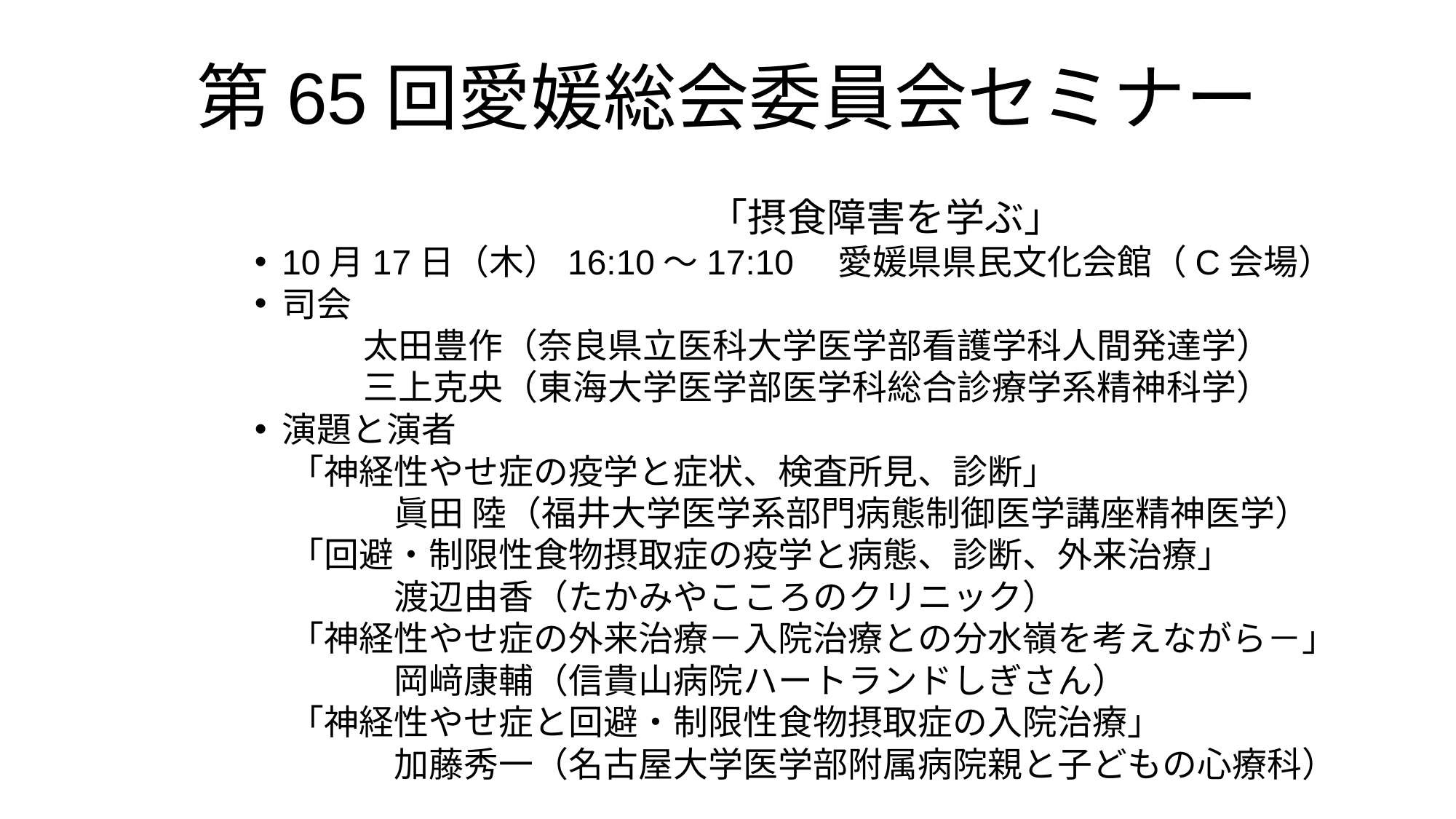

第65回愛媛総会委員会セミナー
　　　　　　　　　　　　　「摂食障害を学ぶ」
10月17日（木）16:10～17:10　愛媛県県民文化会館（C会場）
司会
	太田豊作（奈良県立医科大学医学部看護学科人間発達学）
	三上克央（東海大学医学部医学科総合診療学系精神科学）
演題と演者
　「神経性やせ症の疫学と症状、検査所見、診断」
　　　　眞田 陸（福井大学医学系部門病態制御医学講座精神医学）
　「回避・制限性食物摂取症の疫学と病態、診断、外来治療」
　　　　渡辺由香（たかみやこころのクリニック）
　「神経性やせ症の外来治療－入院治療との分水嶺を考えながら－」
　　　　岡﨑康輔（信貴山病院ハートランドしぎさん）
　「神経性やせ症と回避・制限性食物摂取症の入院治療」
　　　　加藤秀一（名古屋大学医学部附属病院親と子どもの心療科）